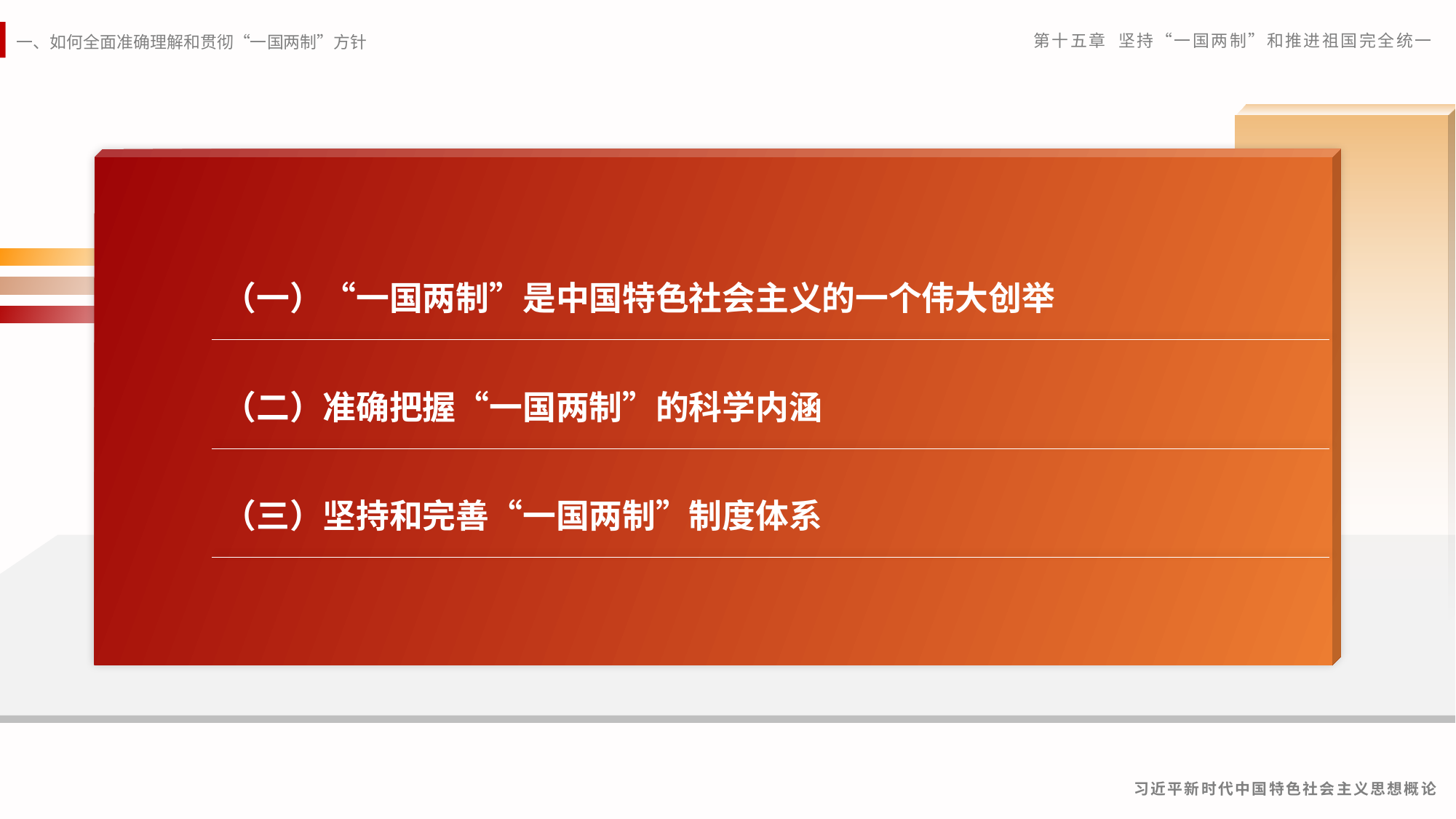

（一）“一国两制”是中国特色社会主义的一个伟大创举
（二）准确把握“一国两制”的科学内涵
（三）坚持和完善“一国两制”制度体系